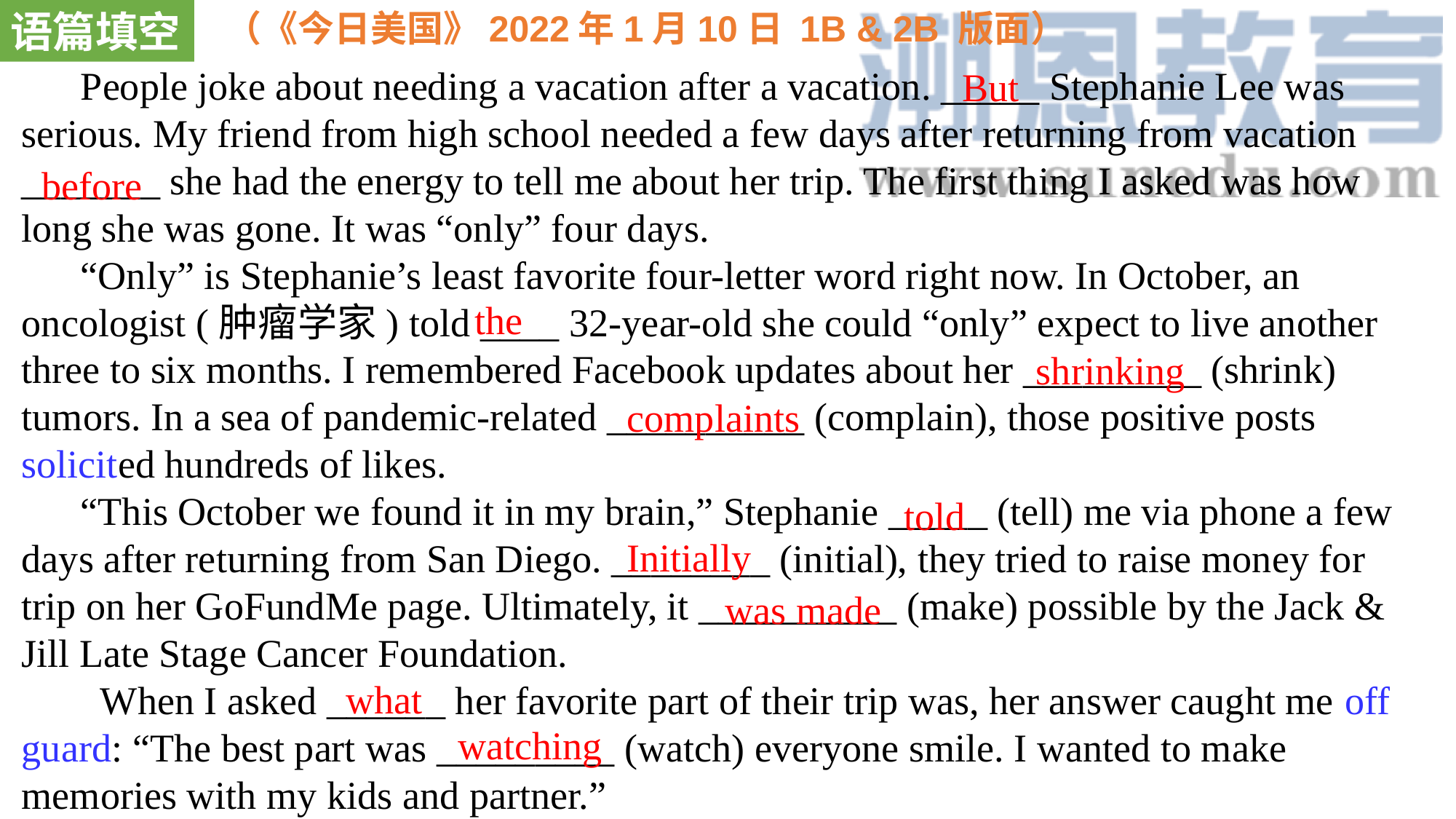

语篇填空
（《今日美国》2022年1月10日 1B & 2B 版面）
      People joke about needing a vacation after a vacation. _____ Stephanie Lee was serious. My friend from high school needed a few days after returning from vacation _______ she had the energy to tell me about her trip. The first thing I asked was how long she was gone. It was “only” four days.
      “Only” is Stephanie’s least favorite four-letter word right now. In October, an oncologist (肿瘤学家) told ____ 32-year-old she could “only” expect to live another three to six months. I remembered Facebook updates about her _________ (shrink) tumors. In a sea of pandemic-related __________ (complain), those positive posts solicited hundreds of likes.
      “This October we found it in my brain,” Stephanie _____ (tell) me via phone a few days after returning from San Diego. ________ (initial), they tried to raise money for trip on her GoFundMe page. Ultimately, it __________ (make) possible by the Jack & Jill Late Stage Cancer Foundation.
        When I asked ______ her favorite part of their trip was, her answer caught me off guard: “The best part was _________ (watch) everyone smile. I wanted to make memories with my kids and partner.”

But
before
the
shrinking
complaints
told
Initially
was made
what
watching